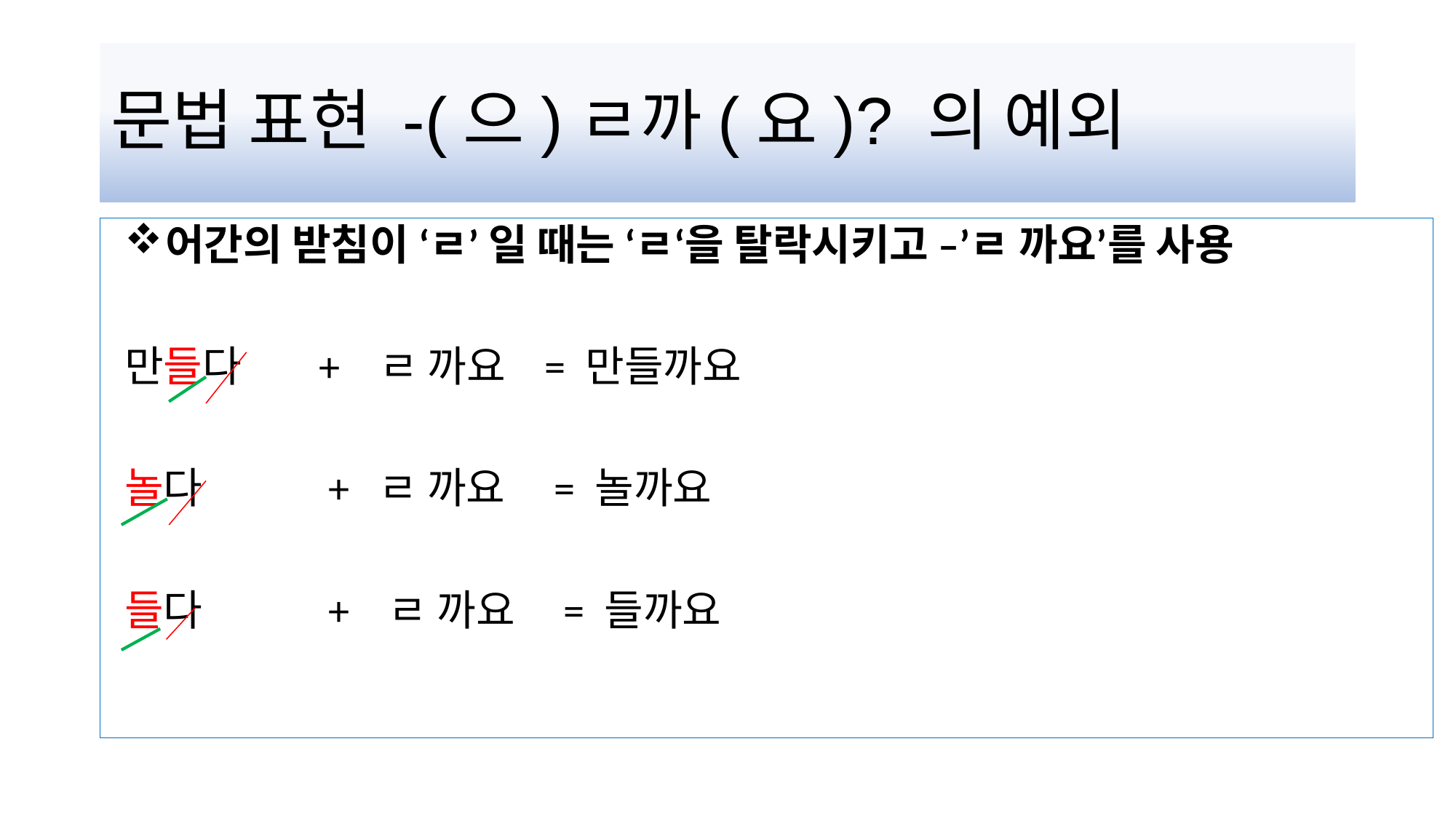

# 문법 표현 -(으)ㄹ까(요)? 의 예외
어간의 받침이 ‘ㄹ’ 일 때는 ‘ㄹ‘을 탈락시키고 –’ㄹ 까요’를 사용

만들다       +   ㄹ 까요   = 만들까요

놀다            +  ㄹ 까요    = 놀까요

들다            +   ㄹ 까요    = 들까요